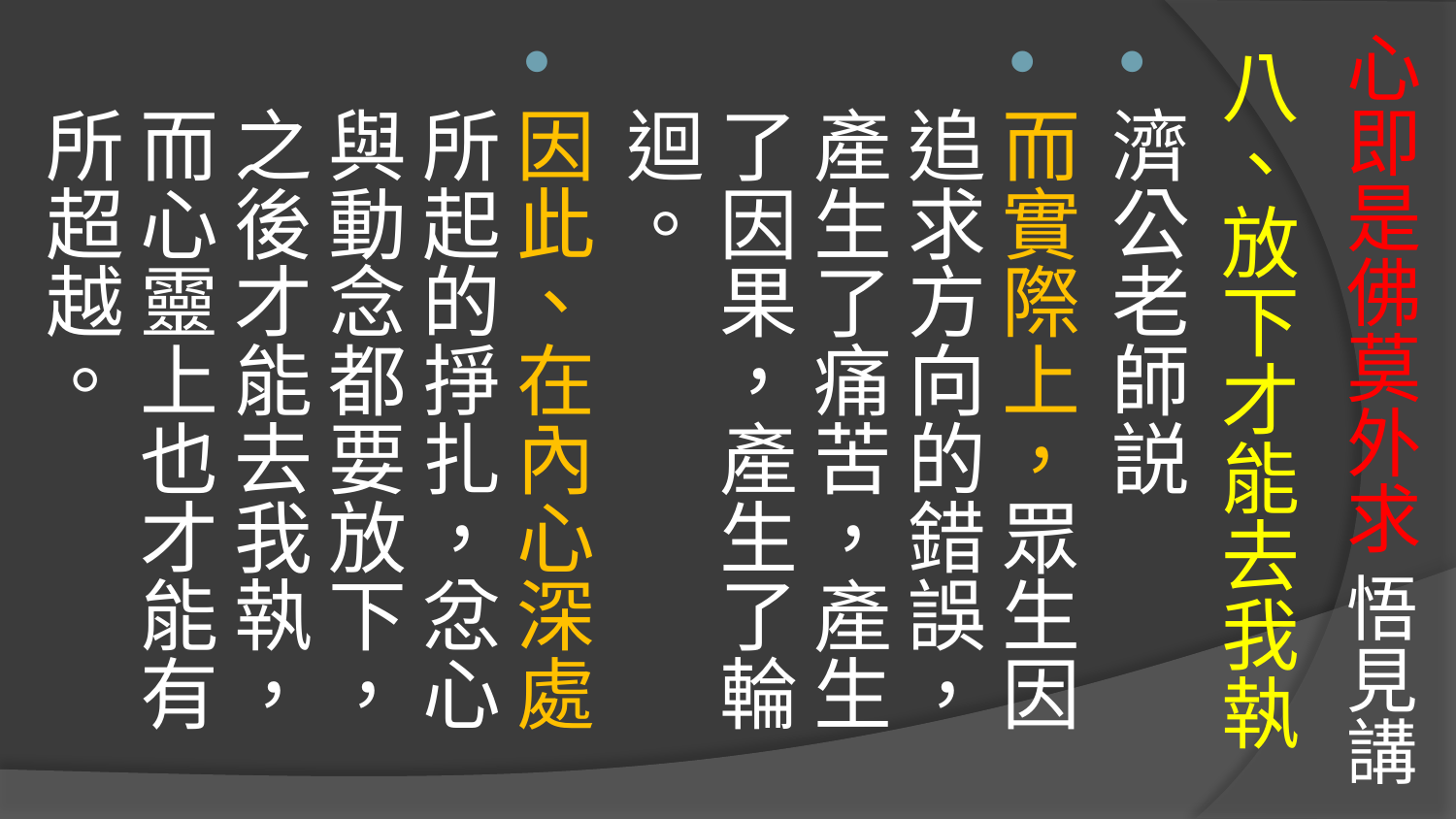

# 心即是佛莫外求 悟見講
八、放下才能去我執
濟公老師説
而實際上，眾生因追求方向的錯誤，產生了痛苦，產生了因果，產生了輪迴。
因此、在內心深處所起的掙扎，忿心與動念都要放下，之後才能去我執，而心靈上也才能有所超越。